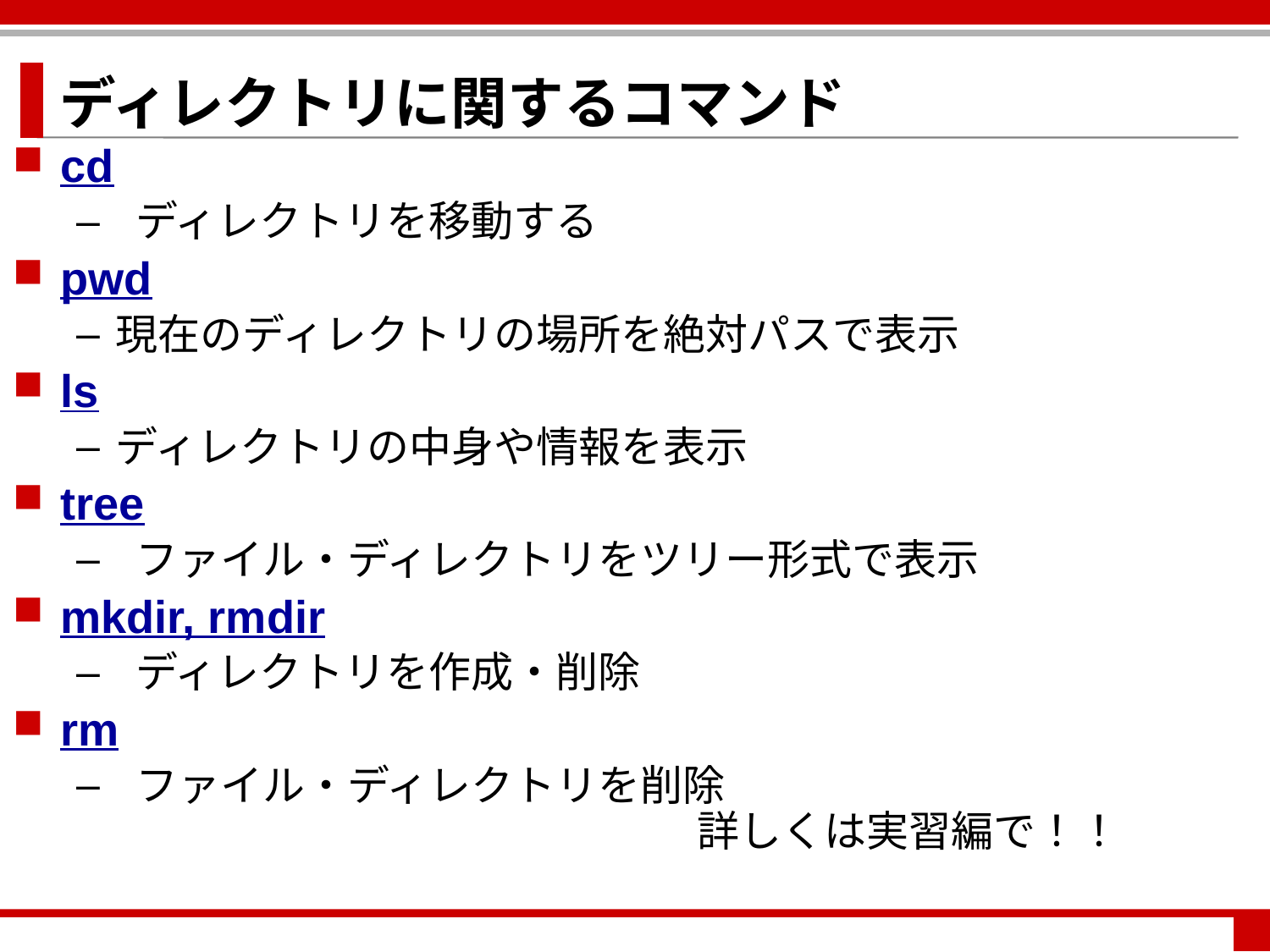

ディレクトリに関するコマンド
cd
 ディレクトリを移動する
pwd
現在のディレクトリの場所を絶対パスで表示
ls
ディレクトリの中身や情報を表示
tree
 ファイル・ディレクトリをツリー形式で表示
mkdir, rmdir
 ディレクトリを作成・削除
rm
 ファイル・ディレクトリを削除
                                                             詳しくは実習編で！！